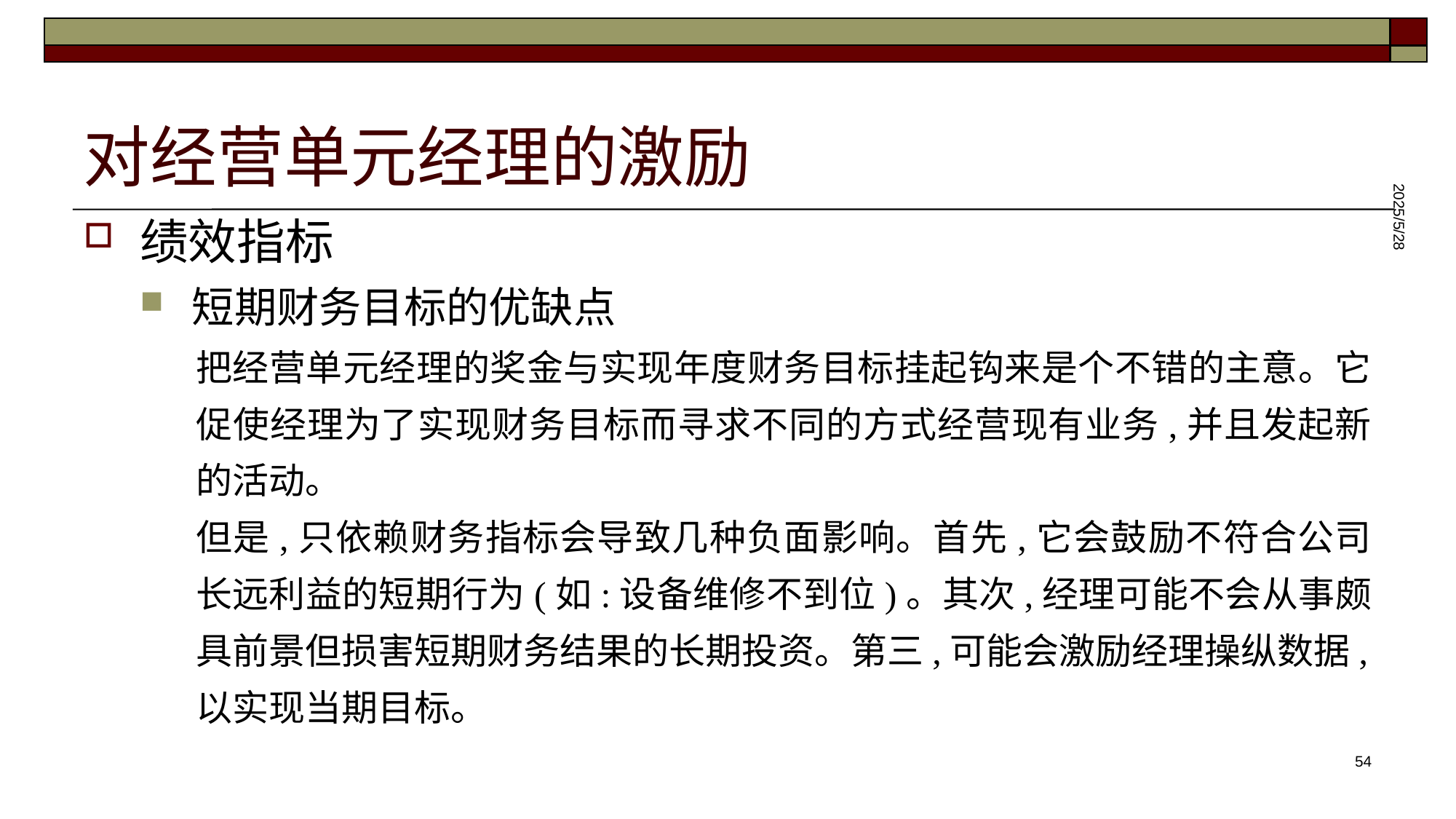

# 对经营单元经理的激励
绩效指标
短期财务目标的优缺点
把经营单元经理的奖金与实现年度财务目标挂起钩来是个不错的主意。它促使经理为了实现财务目标而寻求不同的方式经营现有业务,并且发起新的活动。
但是,只依赖财务指标会导致几种负面影响。首先,它会鼓励不符合公司长远利益的短期行为(如:设备维修不到位)。其次,经理可能不会从事颇具前景但损害短期财务结果的长期投资。第三,可能会激励经理操纵数据,以实现当期目标。

2025/5/28
54